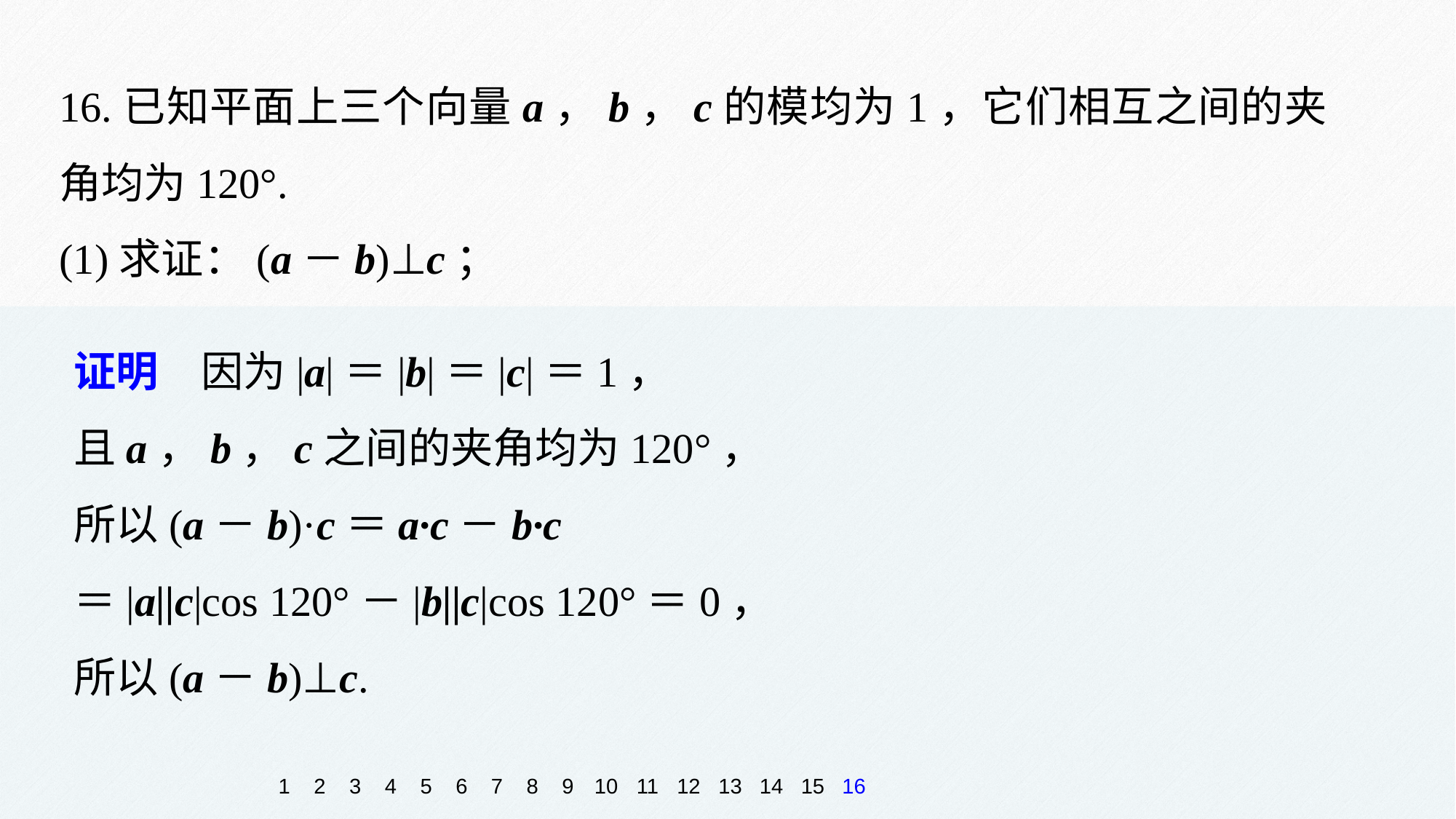

16.已知平面上三个向量a，b，c的模均为1，它们相互之间的夹角均为120°.
(1)求证：(a－b)⊥c；
证明　因为|a|＝|b|＝|c|＝1，
且a，b，c之间的夹角均为120°，
所以(a－b)·c＝a·c－b·c
＝|a||c|cos 120°－|b||c|cos 120°＝0，
所以(a－b)⊥c.
1
2
3
4
5
6
7
8
9
10
11
12
13
14
15
16